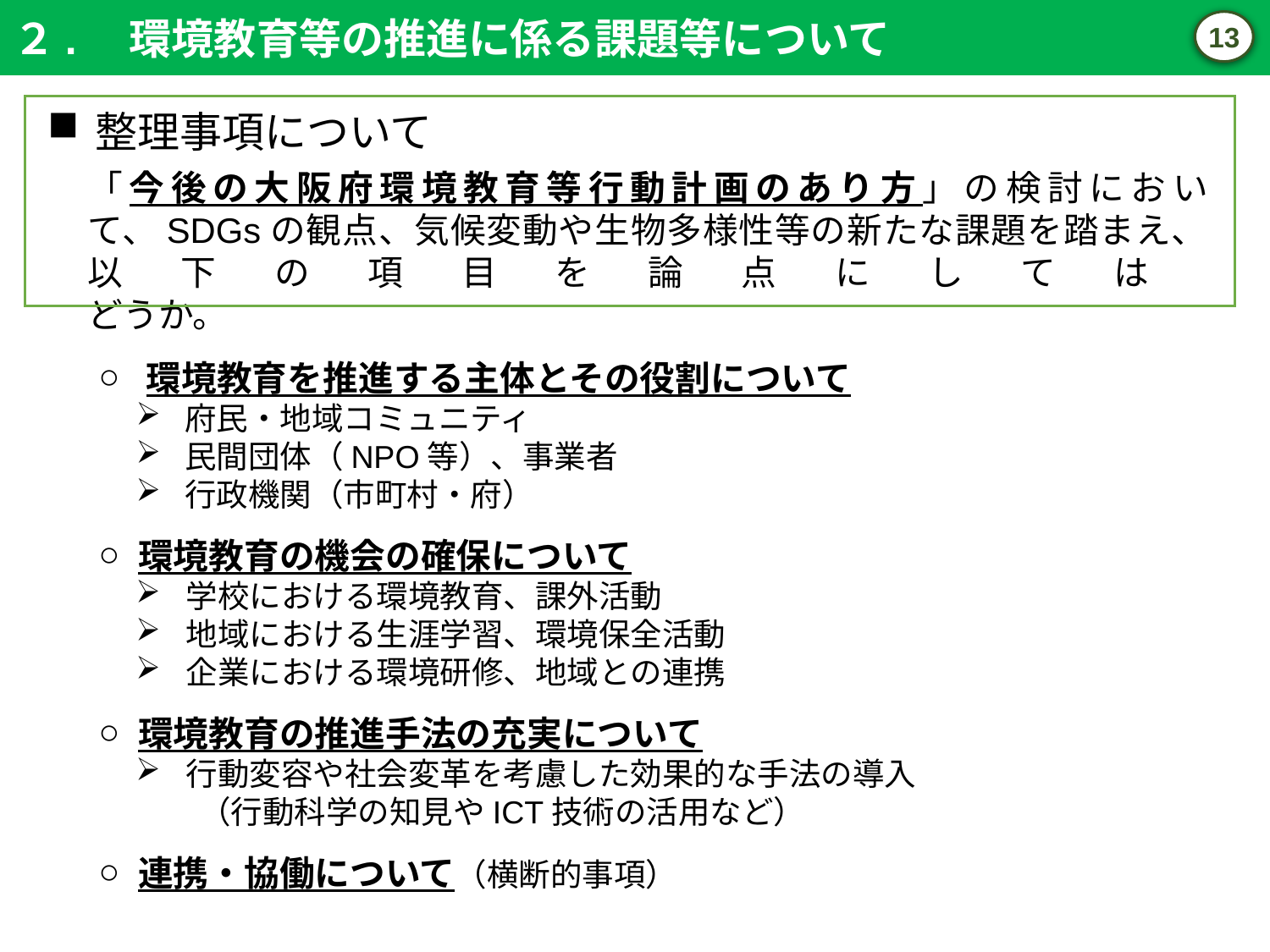

２.　環境教育等の推進に係る課題等について
13

整理事項について
「今後の⼤阪府環境教育等⾏動計画のあり⽅」の検討において、SDGsの観点、気候変動や生物多様性等の新たな課題を踏まえ、以下の項目を論点にしては
どうか。
環境教育を推進する主体とその役割について
府民・地域コミュニティ
民間団体（NPO等）、事業者
行政機関（市町村・府）
環境教育の機会の確保について
学校における環境教育、課外活動
地域における生涯学習、環境保全活動
企業における環境研修、地域との連携
環境教育の推進手法の充実について
行動変容や社会変革を考慮した効果的な手法の導入
　　（行動科学の知見やICT技術の活用など）
連携・協働について（横断的事項）